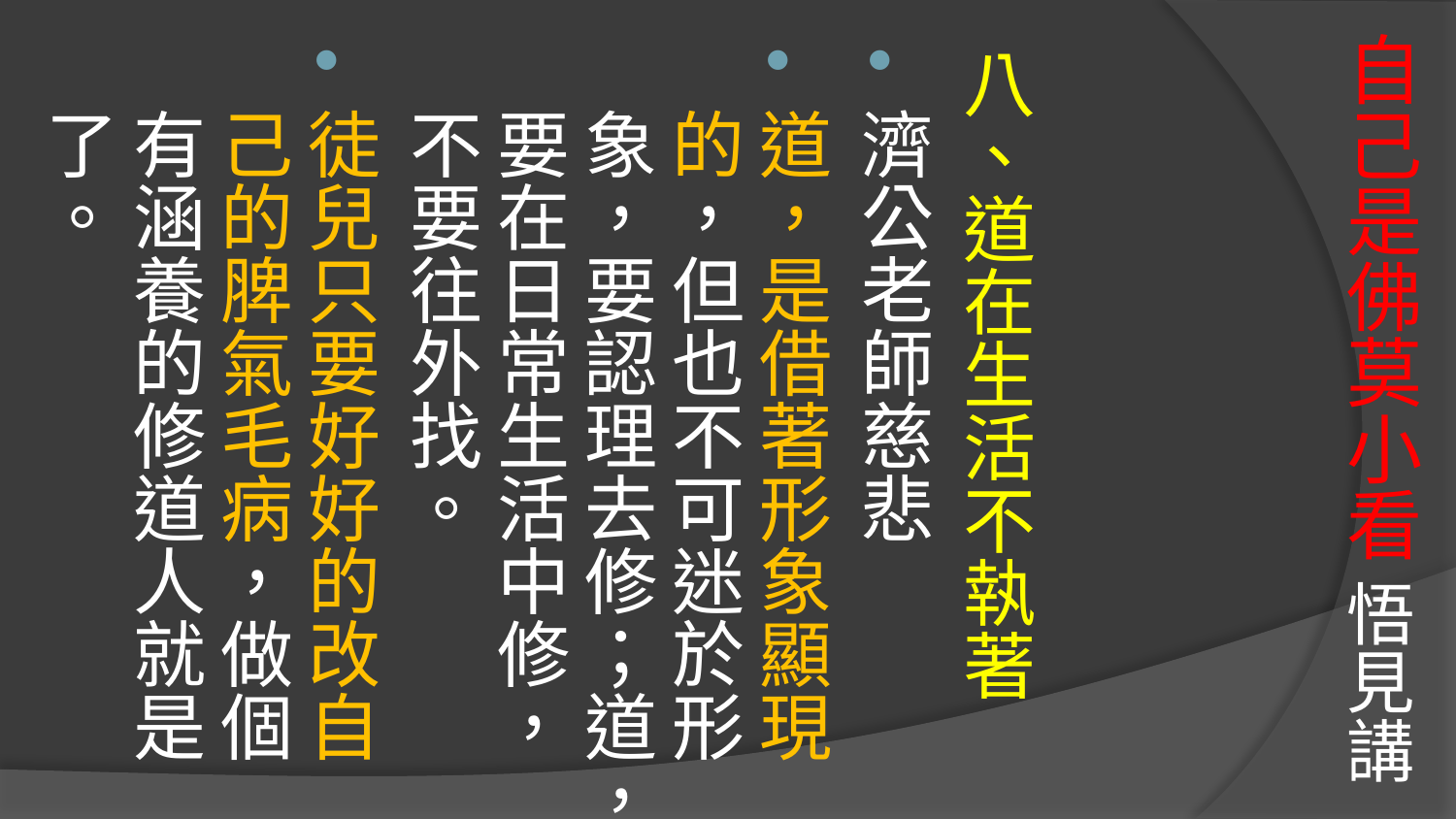

# 自己是佛莫小看 悟見講
八、道在生活不執著
濟公老師慈悲
道，是借著形象顯現的，但也不可迷於形象，要認理去修；道，要在日常生活中修，不要往外找。
徒兒只要好好的改自己的脾氣毛病，做個有涵養的修道人就是了。